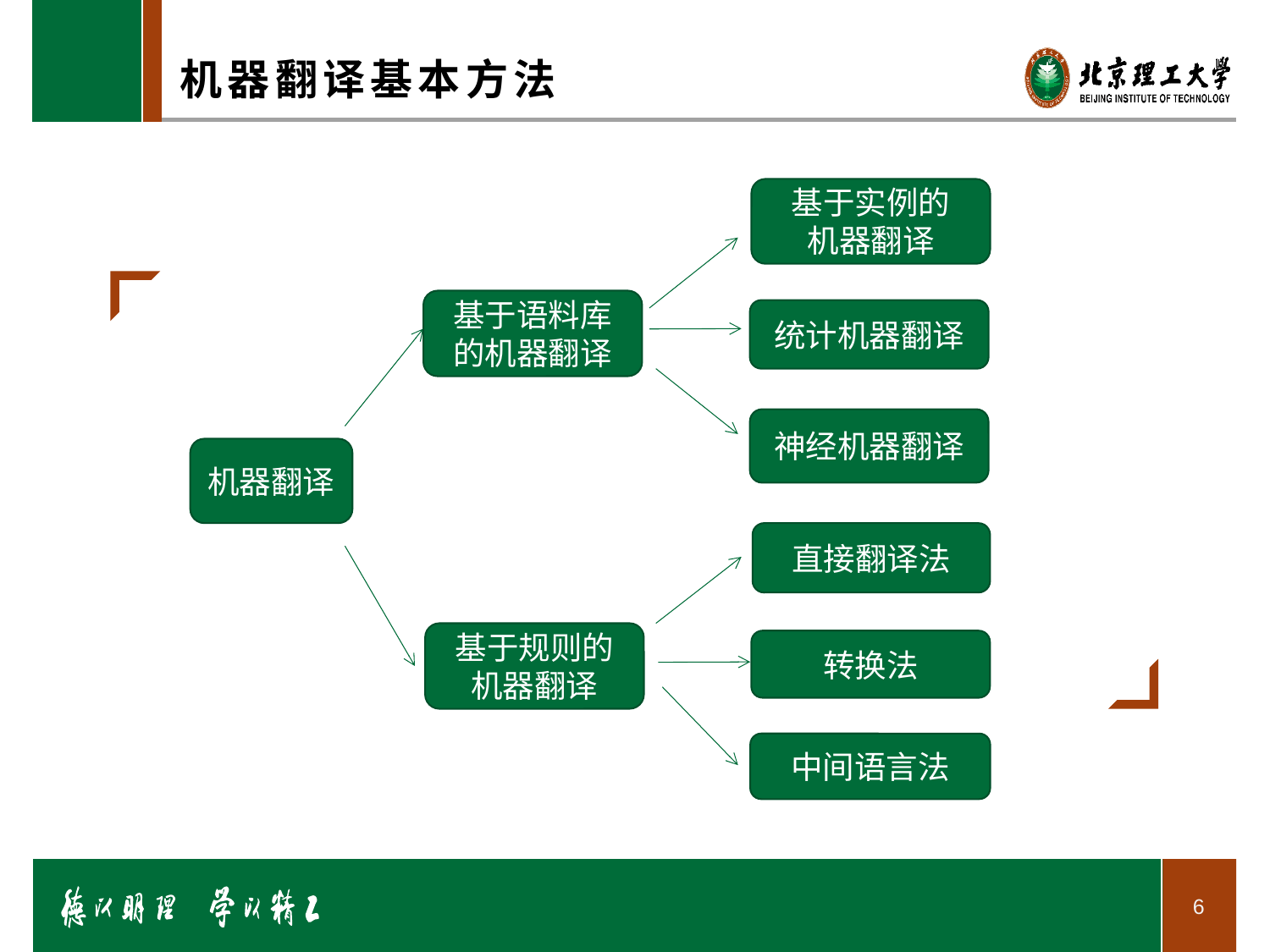

# 机器翻译基本方法
基于实例的
机器翻译
基于语料库的机器翻译
统计机器翻译
神经机器翻译
机器翻译
直接翻译法
基于规则的机器翻译
转换法
中间语言法